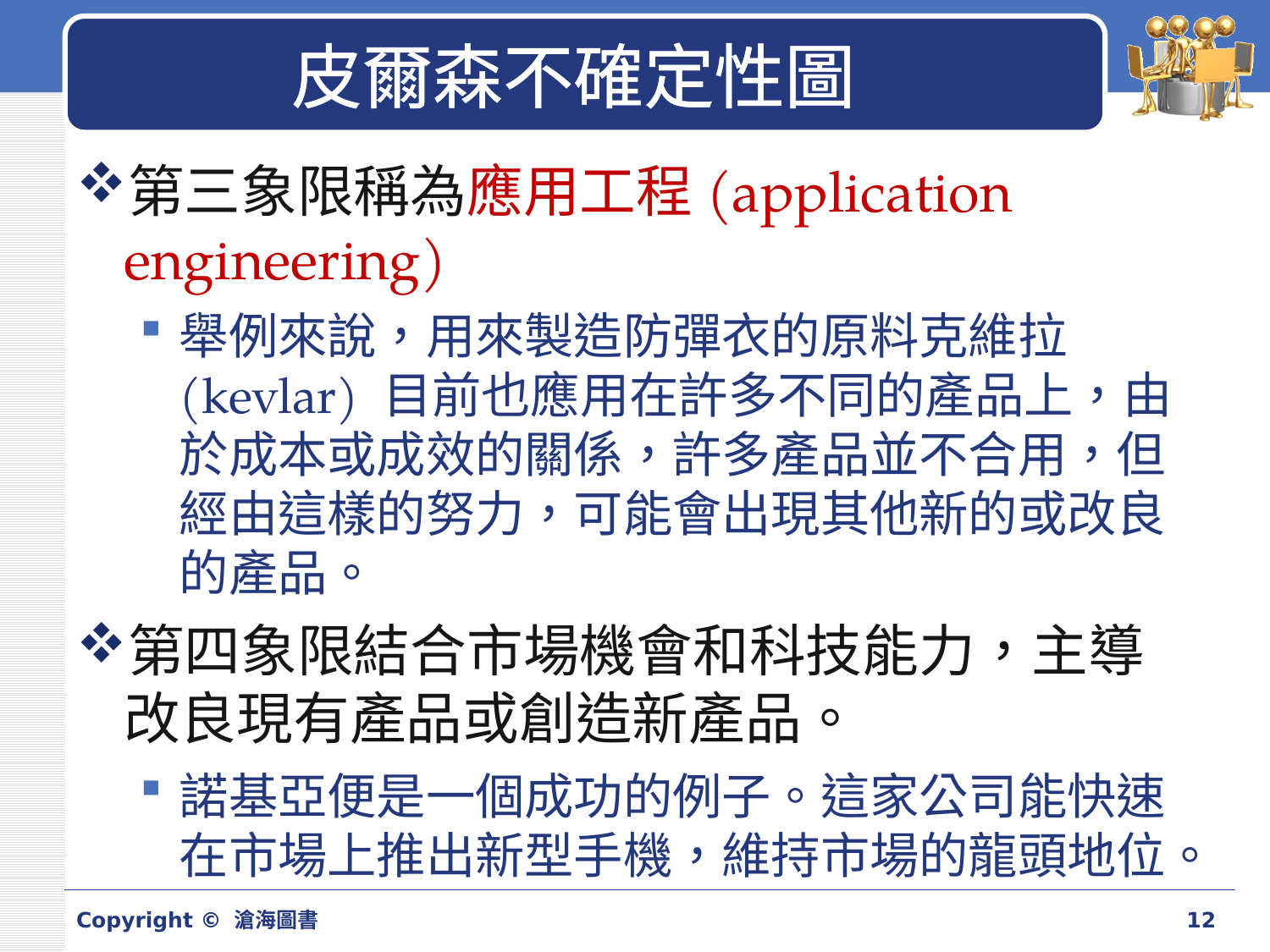

# 皮爾森不確定性圖
第三象限稱為應用工程(application engineering)
舉例來說，用來製造防彈衣的原料克維拉(kevlar) 目前也應用在許多不同的產品上，由於成本或成效的關係，許多產品並不合用，但經由這樣的努力，可能會出現其他新的或改良的產品。
第四象限結合市場機會和科技能力，主導改良現有產品或創造新產品。
諾基亞便是一個成功的例子。這家公司能快速在市場上推出新型手機，維持市場的龍頭地位。
Copyright © 滄海圖書
12